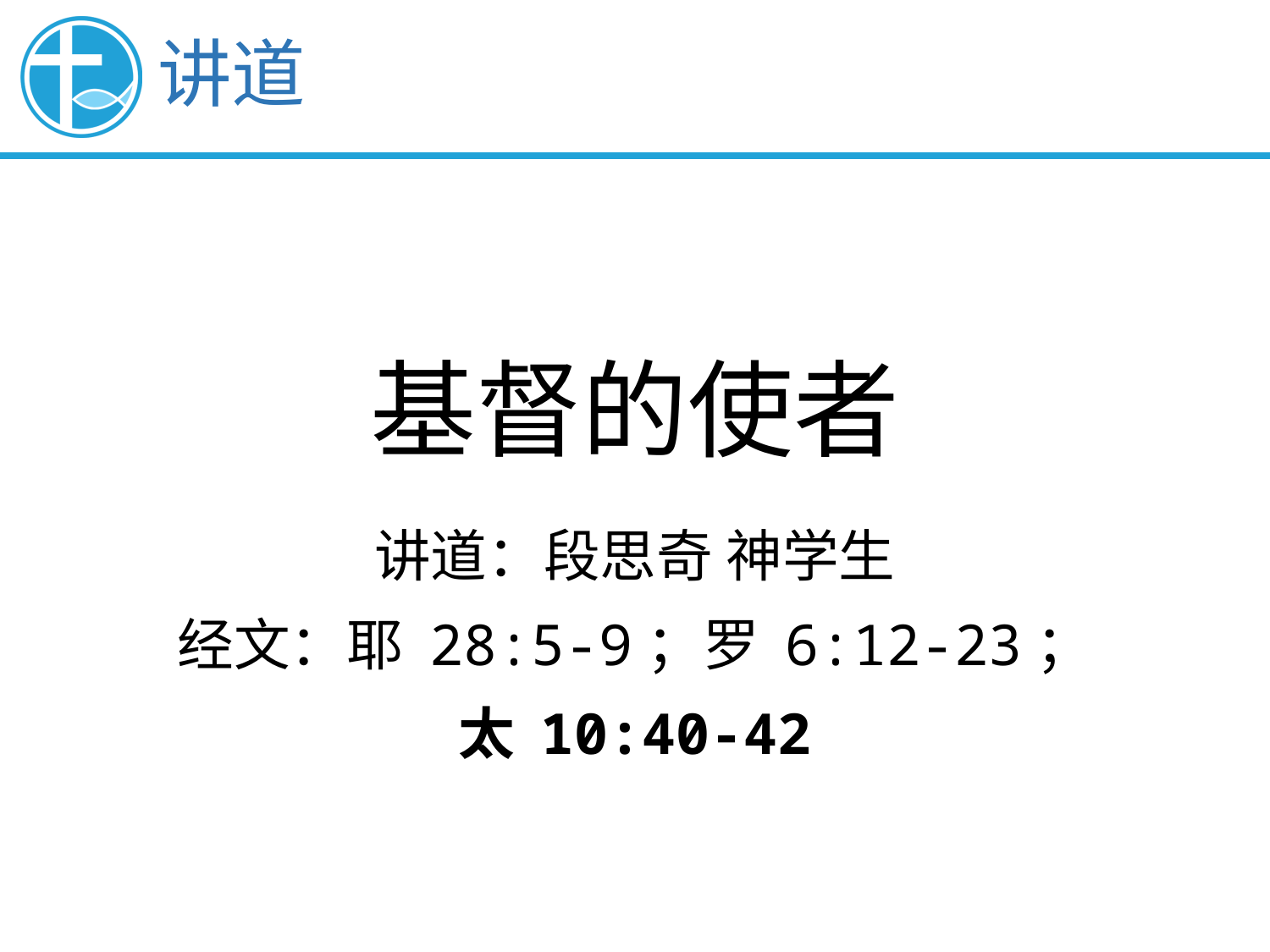

讲道
基督的使者
讲道：段思奇 神学生
经文：耶 28:5-9；罗 6:12-23；
太 10:40-42